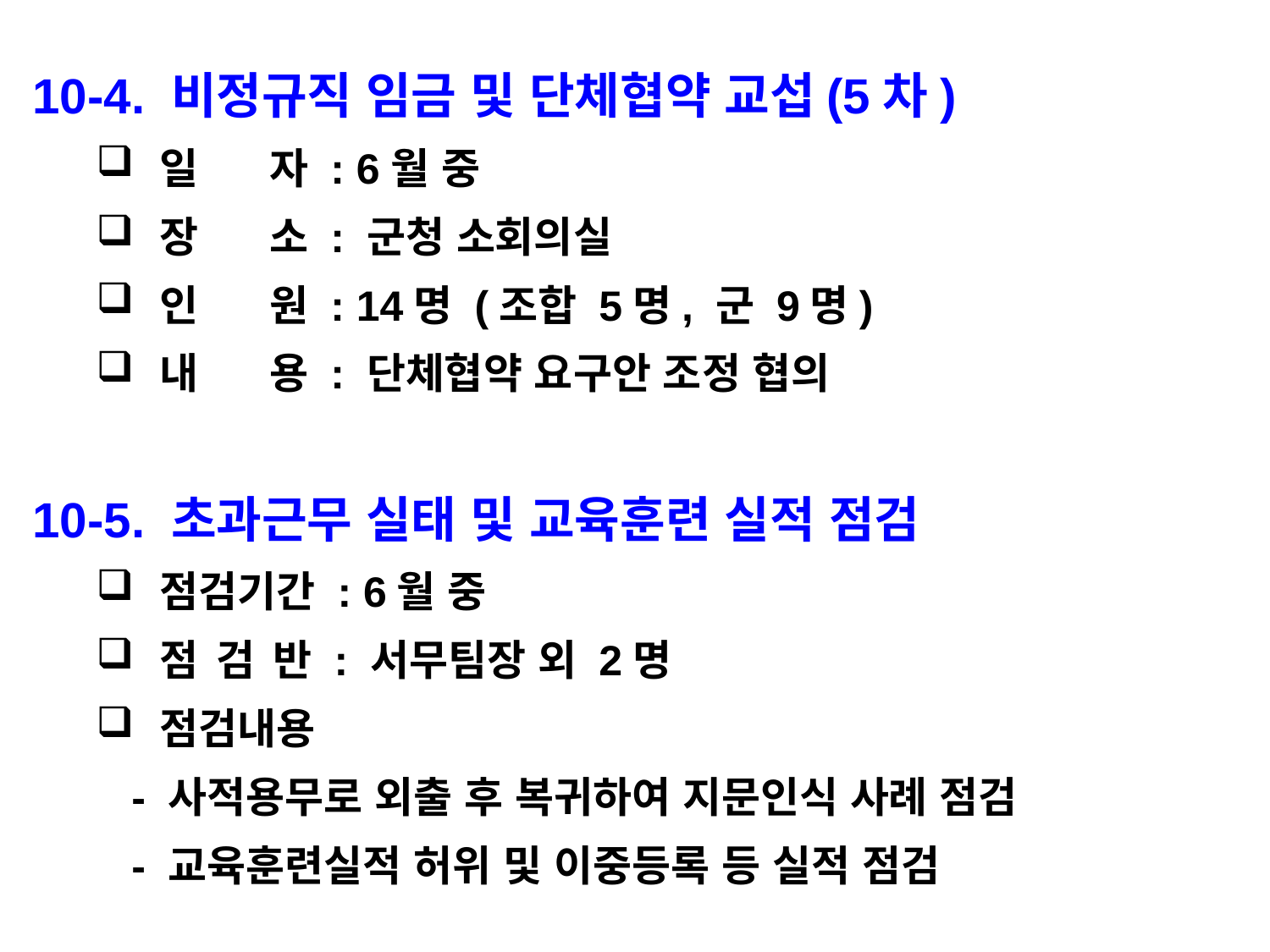

10-4. 비정규직 임금 및 단체협약 교섭(5차)
일      자 : 6월 중
장      소 : 군청 소회의실
인      원 : 14명 (조합 5명, 군 9명)
내      용 : 단체협약 요구안 조정 협의
10-5. 초과근무 실태 및 교육훈련 실적 점검
점검기간 : 6월 중
점  검  반 : 서무팀장 외 2명
점검내용
   - 사적용무로 외출 후 복귀하여 지문인식 사례 점검
   - 교육훈련실적 허위 및 이중등록 등 실적 점검